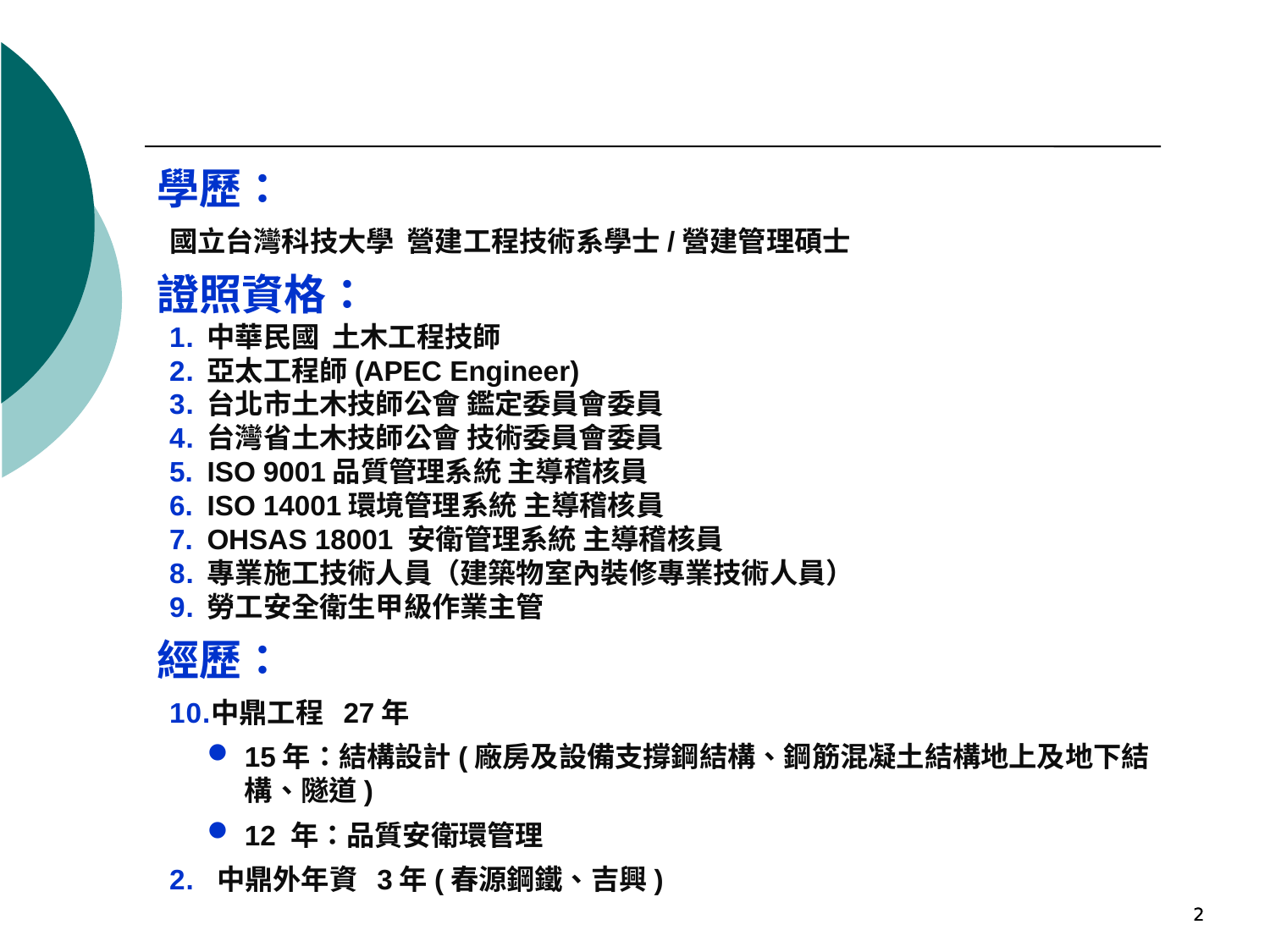

學歷：
國立台灣科技大學  營建工程技術系學士/營建管理碩士
證照資格：
中華民國  土木工程技師
亞太工程師(APEC Engineer)
台北市土木技師公會 鑑定委員會委員
台灣省土木技師公會 技術委員會委員
ISO 9001品質管理系統 主導稽核員
ISO 14001環境管理系統 主導稽核員
OHSAS 18001 安衛管理系統 主導稽核員
專業施工技術人員（建築物室內裝修專業技術人員）
勞工安全衛生甲級作業主管
經歷：
中鼎工程  27年
15年：結構設計(廠房及設備支撐鋼結構、鋼筋混凝土結構地上及地下結構、隧道)
12 年：品質安衛環管理
中鼎外年資  3年(春源鋼鐵、吉興)